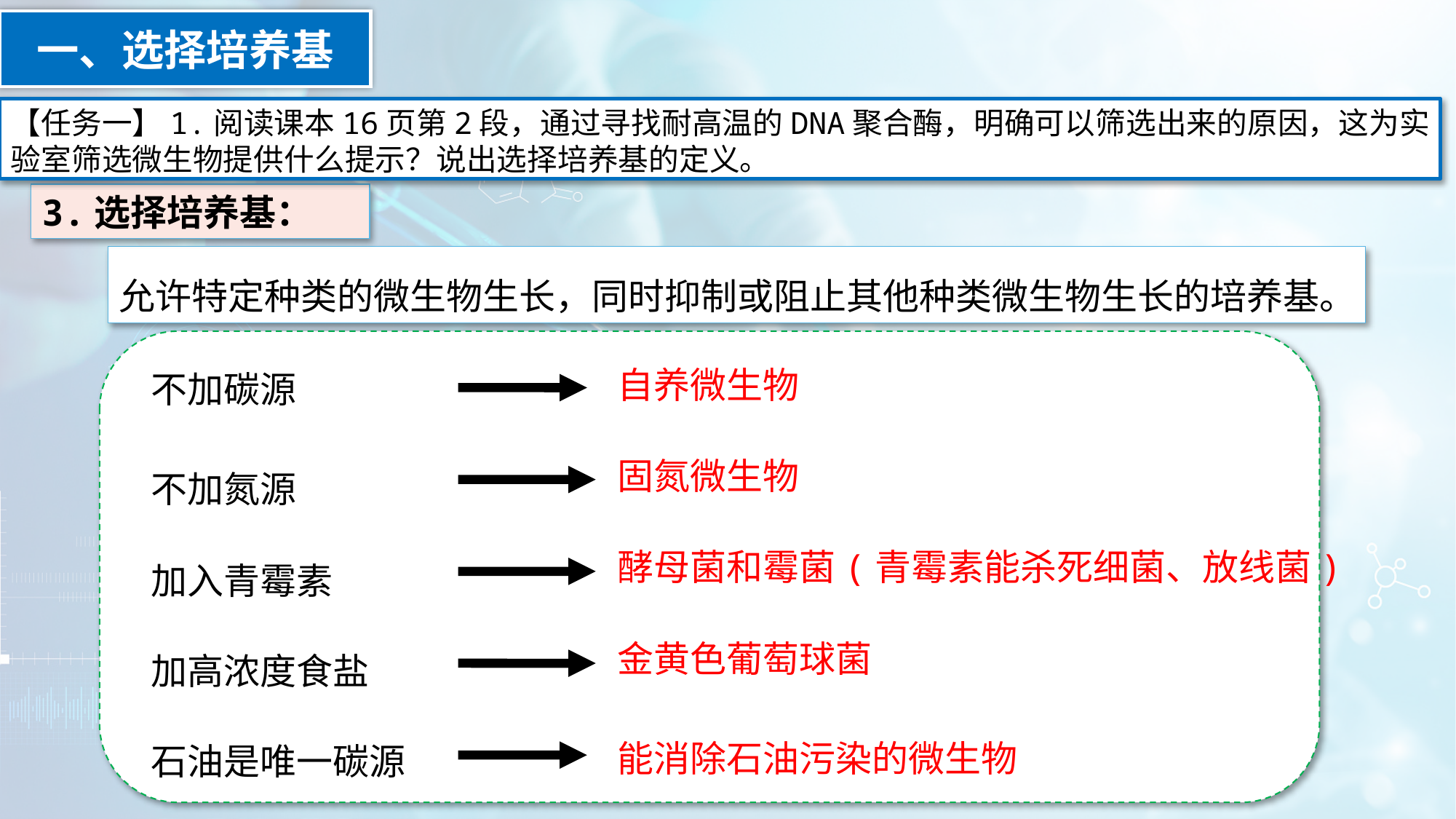

一、选择培养基
【任务一】1.阅读课本16页第2段，通过寻找耐高温的DNA聚合酶，明确可以筛选出来的原因，这为实验室筛选微生物提供什么提示？说出选择培养基的定义。
3.选择培养基：
允许特定种类的微生物生长，同时抑制或阻止其他种类微生物生长的培养基。

不加碳源
自养微生物

固氮微生物
不加氮源

酵母菌和霉菌(青霉素能杀死细菌、放线菌)
加入青霉素

金黄色葡萄球菌
加高浓度食盐

能消除石油污染的微生物
石油是唯一碳源